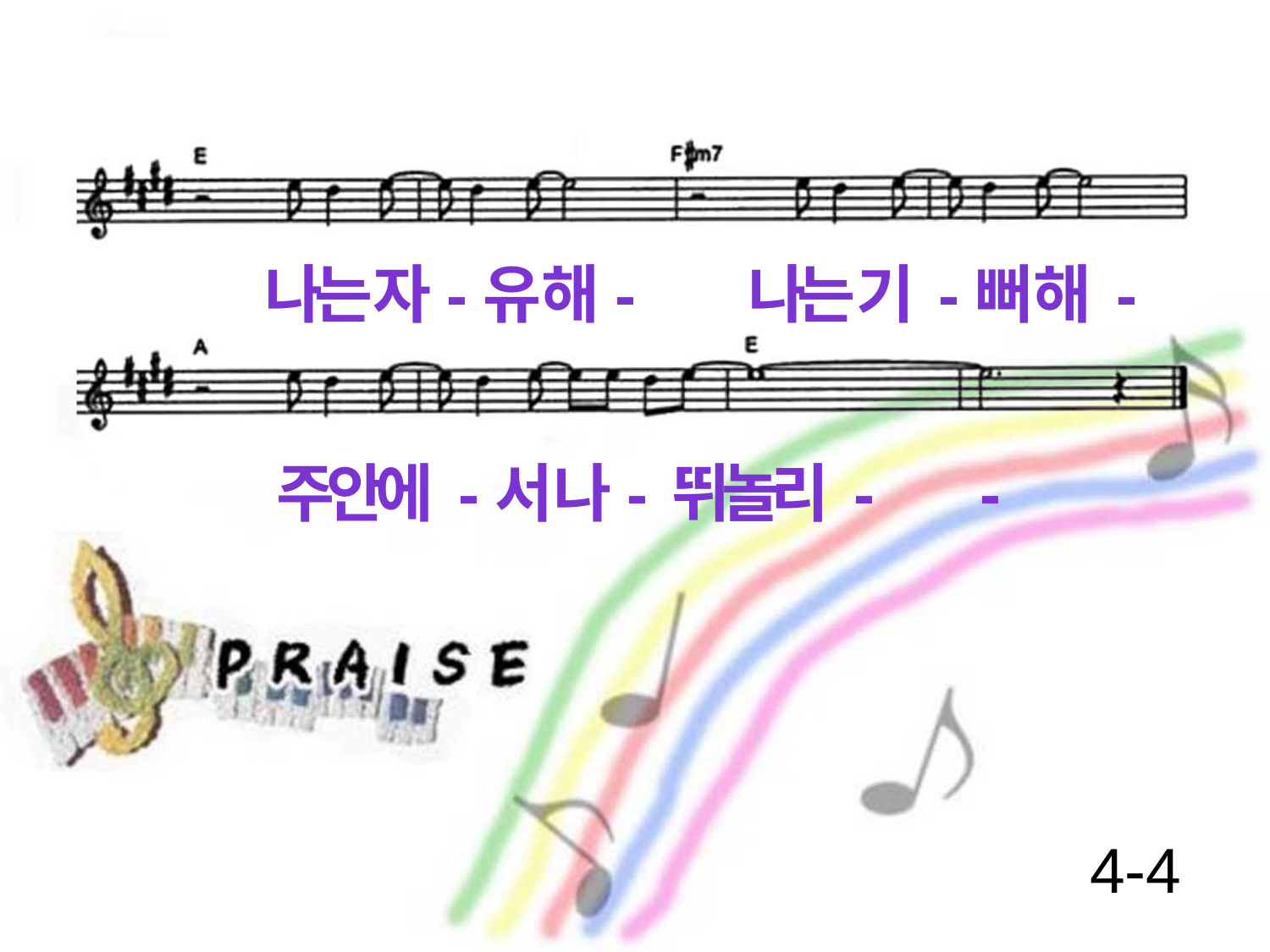

나는 자-유 해-           나는 기 -뻐 해 -
주안에 -서 나- 뛰놀리 -             -
4-4